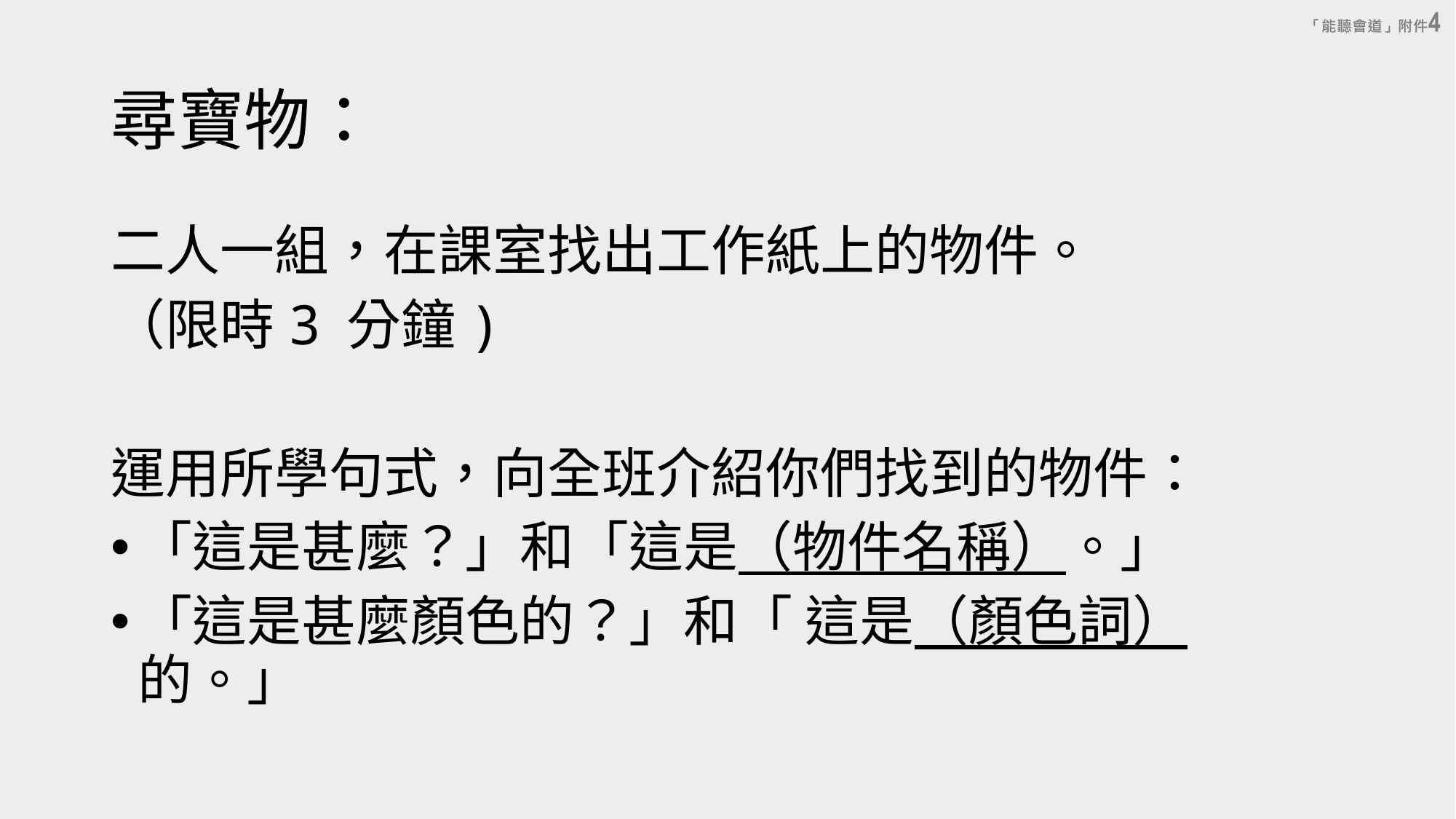

# 尋寶物：
二人一組，在課室找出工作紙上的物件。
（限時 3 分鐘)

運用所學句式，向全班介紹你們找到的物件：
「這是甚麼？」和「這是（物件名稱）。」
「這是甚麼顏色的？」和「 這是（顏色詞）的。」